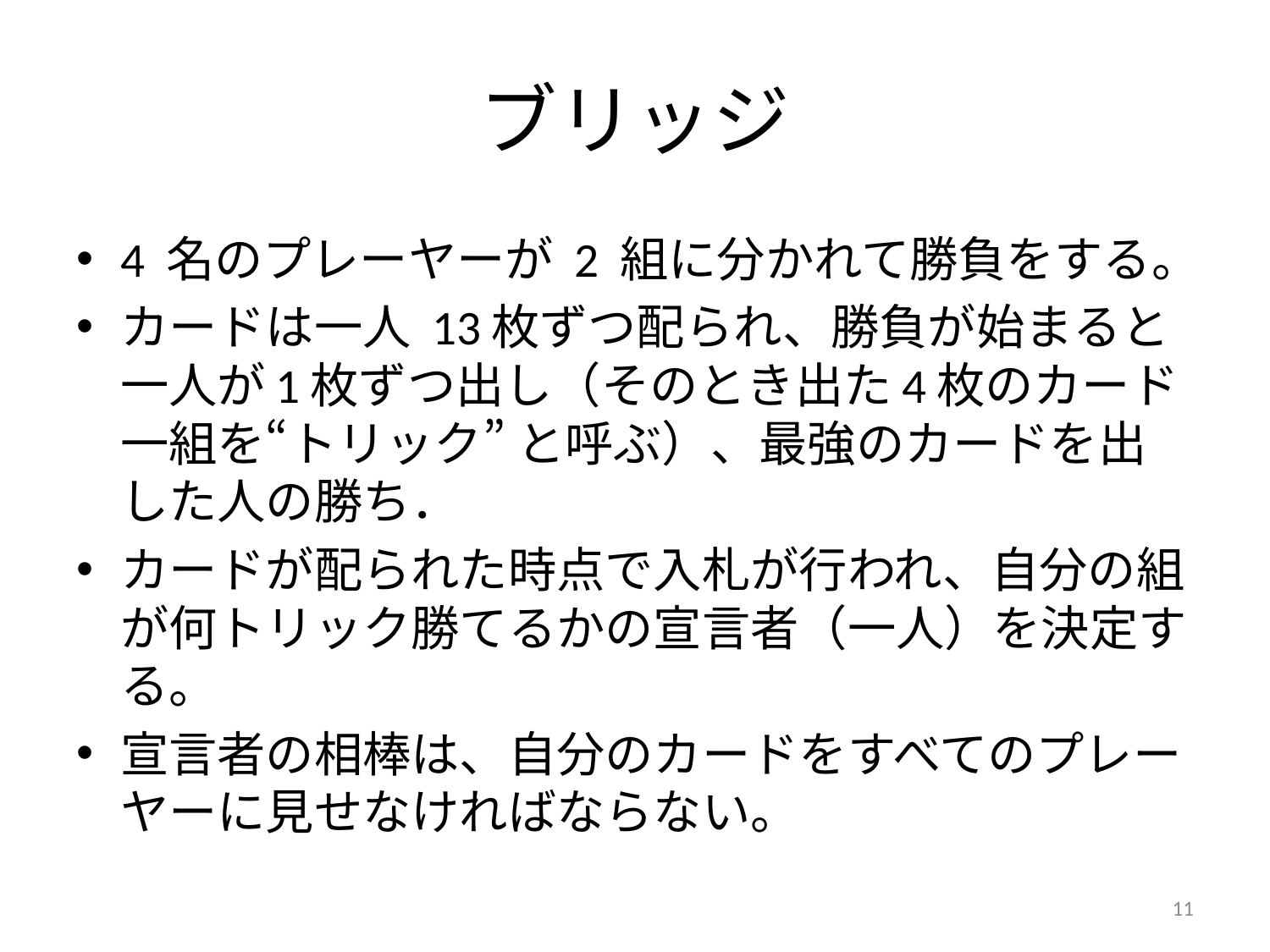

# ブリッジ
4 名のプレーヤーが 2 組に分かれて勝負をする。
カードは一人 13枚ずつ配られ、勝負が始まると一人が1枚ずつ出し（そのとき出た4枚のカード一組を“トリック” と呼ぶ）、最強のカードを出した人の勝ち．
カードが配られた時点で入札が行われ、自分の組が何トリック勝てるかの宣言者（一人）を決定する。
宣言者の相棒は、自分のカードをすべてのプレーヤーに見せなければならない。
11